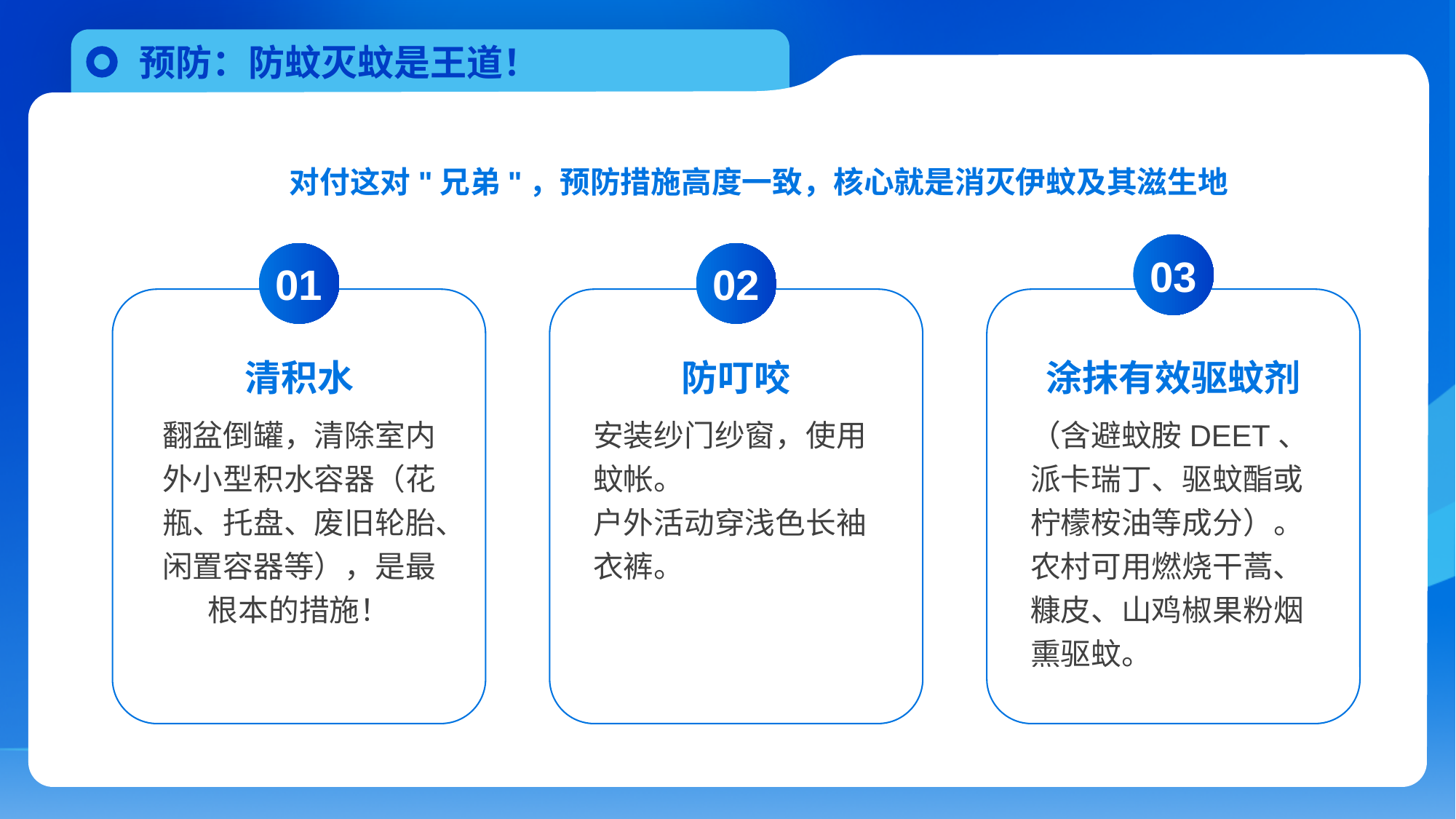

预防：防蚊灭蚊是王道！

对付这对"兄弟"，预防措施高度一致，核心就是消灭伊蚊及其滋生地

03

涂抹有效驱蚊剂
（含避蚊胺DEET、派卡瑞丁、驱蚊酯或柠檬桉油等成分）。农村可用燃烧干蒿、糠皮、山鸡椒果粉烟熏驱蚊。

01

清积水
翻盆倒罐，清除室内外小型积水容器（花瓶、托盘、废旧轮胎、闲置容器等），是最根本的措施！

02

防叮咬
安装纱门纱窗，使用蚊帐。
户外活动穿浅色长袖衣裤。